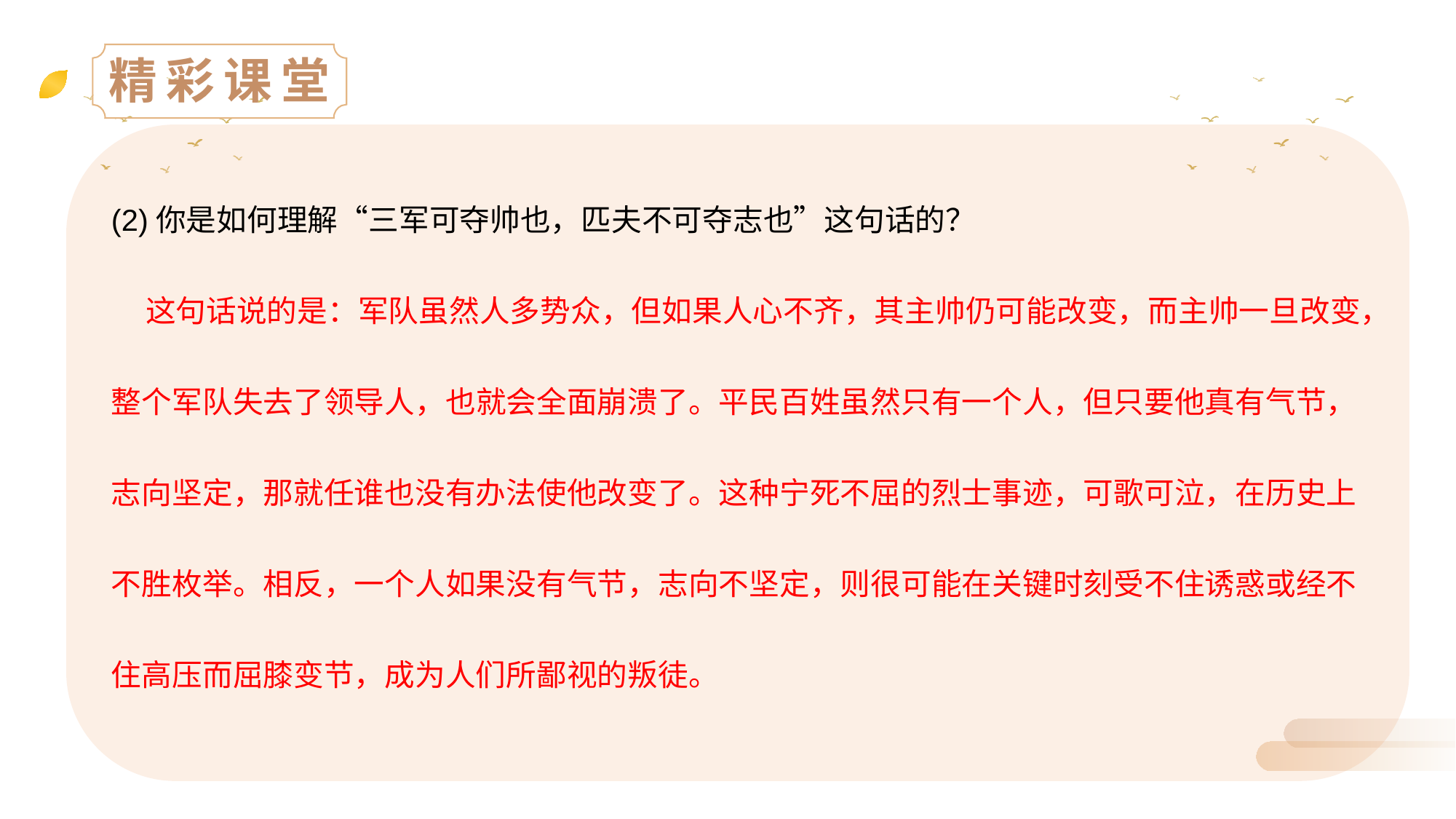

精彩课堂
(2)你是如何理解“三军可夺帅也，匹夫不可夺志也”这句话的？
    这句话说的是：军队虽然人多势众，但如果人心不齐，其主帅仍可能改变，而主帅一旦改变，整个军队失去了领导人，也就会全面崩溃了。平民百姓虽然只有一个人，但只要他真有气节，志向坚定，那就任谁也没有办法使他改变了。这种宁死不屈的烈士事迹，可歌可泣，在历史上不胜枚举。相反，一个人如果没有气节，志向不坚定，则很可能在关键时刻受不住诱惑或经不住高压而屈膝变节，成为人们所鄙视的叛徒。